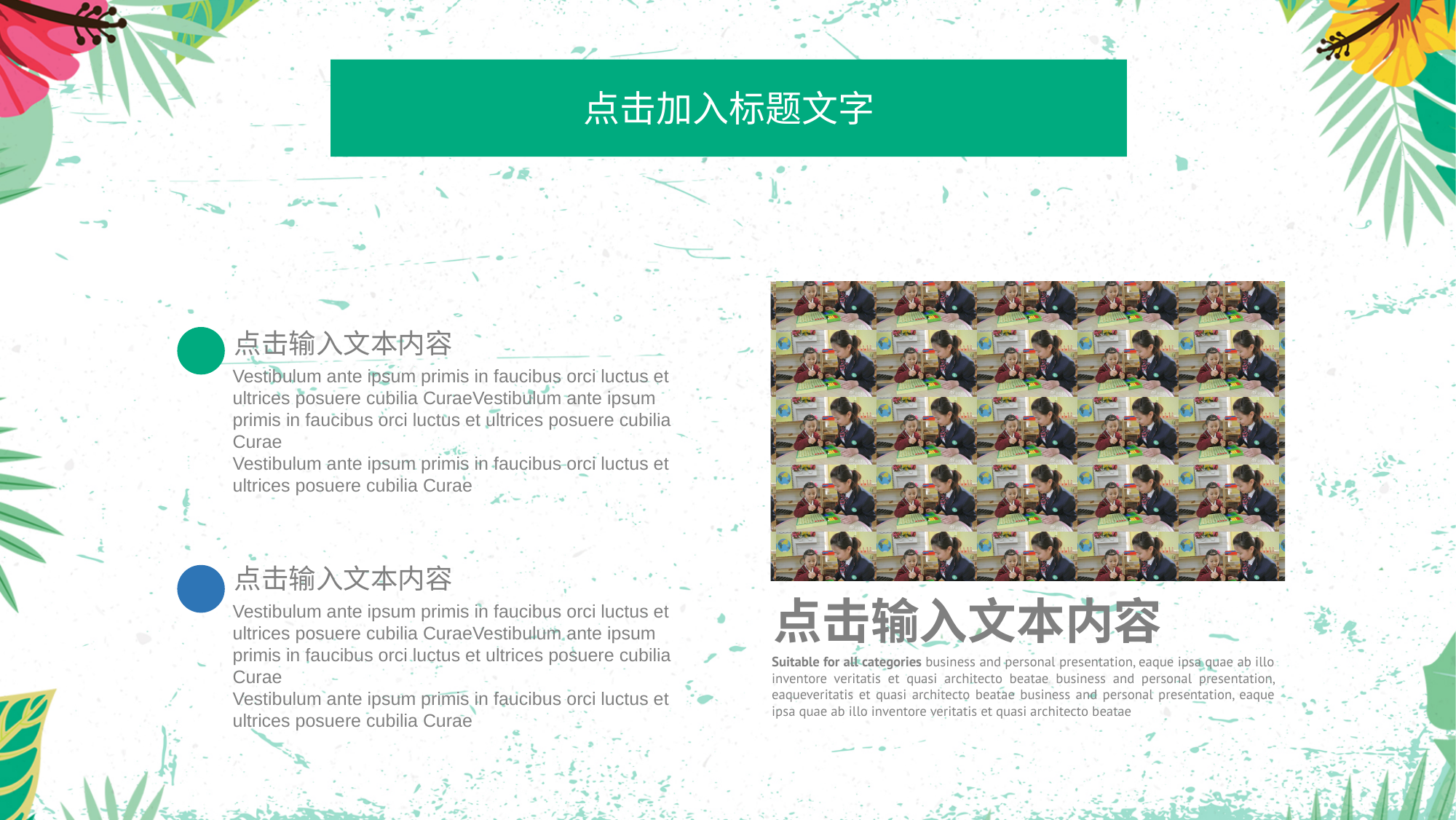

点击加入标题文字

点击输入文本内容
Suitable for all categories business and personal presentation, eaque ipsa quae ab illo inventore veritatis et quasi architecto beatae business and personal presentation, eaqueveritatis et quasi architecto beatae business and personal presentation, eaque ipsa quae ab illo inventore veritatis et quasi architecto beatae
点击输入文本内容

Vestibulum ante ipsum primis in faucibus orci luctus et ultrices posuere cubilia CuraeVestibulum ante ipsum primis in faucibus orci luctus et ultrices posuere cubilia Curae
Vestibulum ante ipsum primis in faucibus orci luctus et ultrices posuere cubilia Curae

点击输入文本内容

Vestibulum ante ipsum primis in faucibus orci luctus et ultrices posuere cubilia CuraeVestibulum ante ipsum primis in faucibus orci luctus et ultrices posuere cubilia Curae
Vestibulum ante ipsum primis in faucibus orci luctus et ultrices posuere cubilia Curae